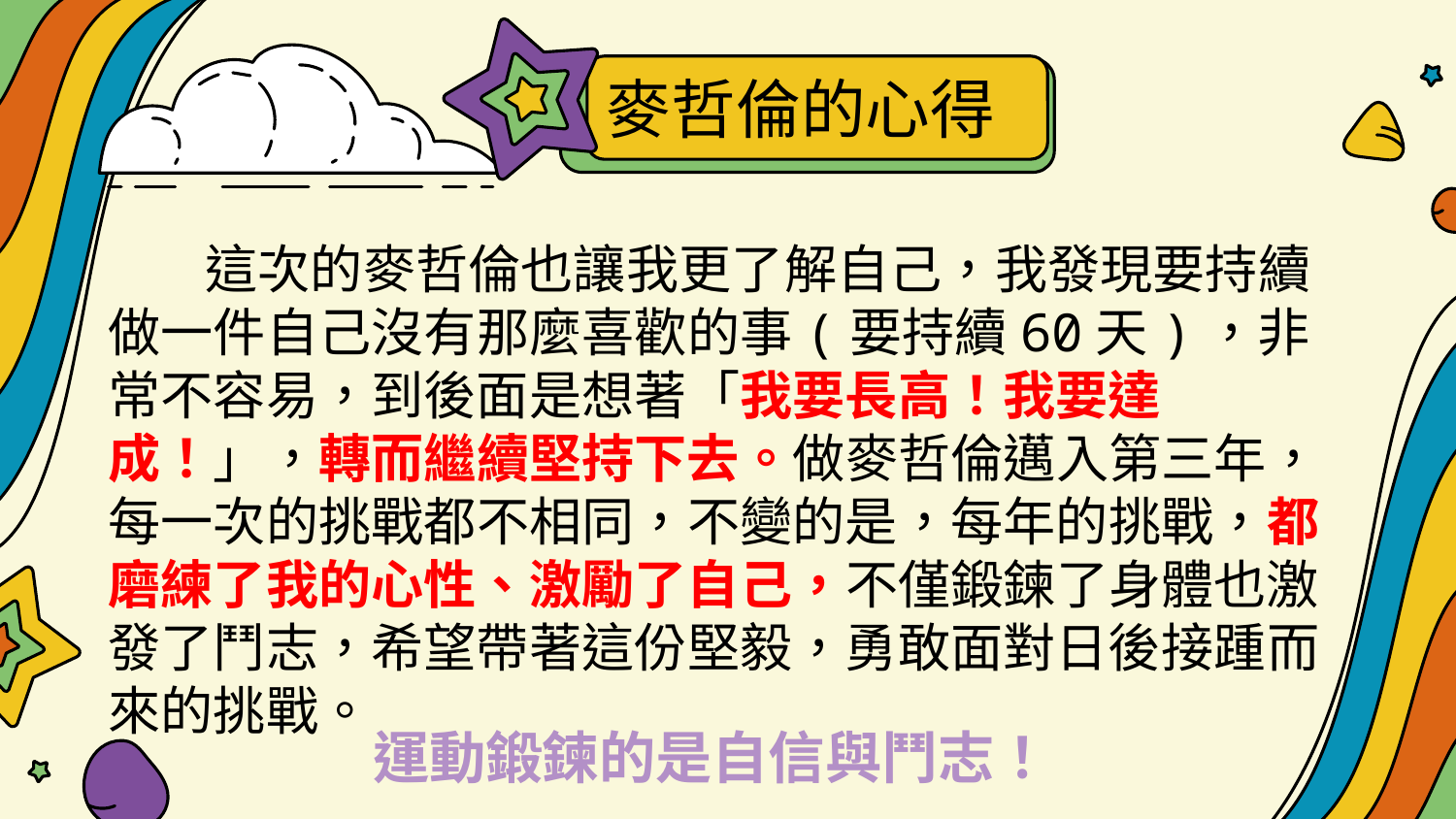

麥哲倫的心得

　　這次的麥哲倫也讓我更了解自己，我發現要持續做一件自己沒有那麼喜歡的事(要持續60天)，非常不容易，到後面是想著「我要長高！我要達成！」，轉而繼續堅持下去。做麥哲倫邁入第三年，每一次的挑戰都不相同，不變的是，每年的挑戰，都磨練了我的心性、激勵了自己，不僅鍛鍊了身體也激發了鬥志，希望帶著這份堅毅，勇敢面對日後接踵而來的挑戰。
#
運動鍛鍊的是自信與鬥志！